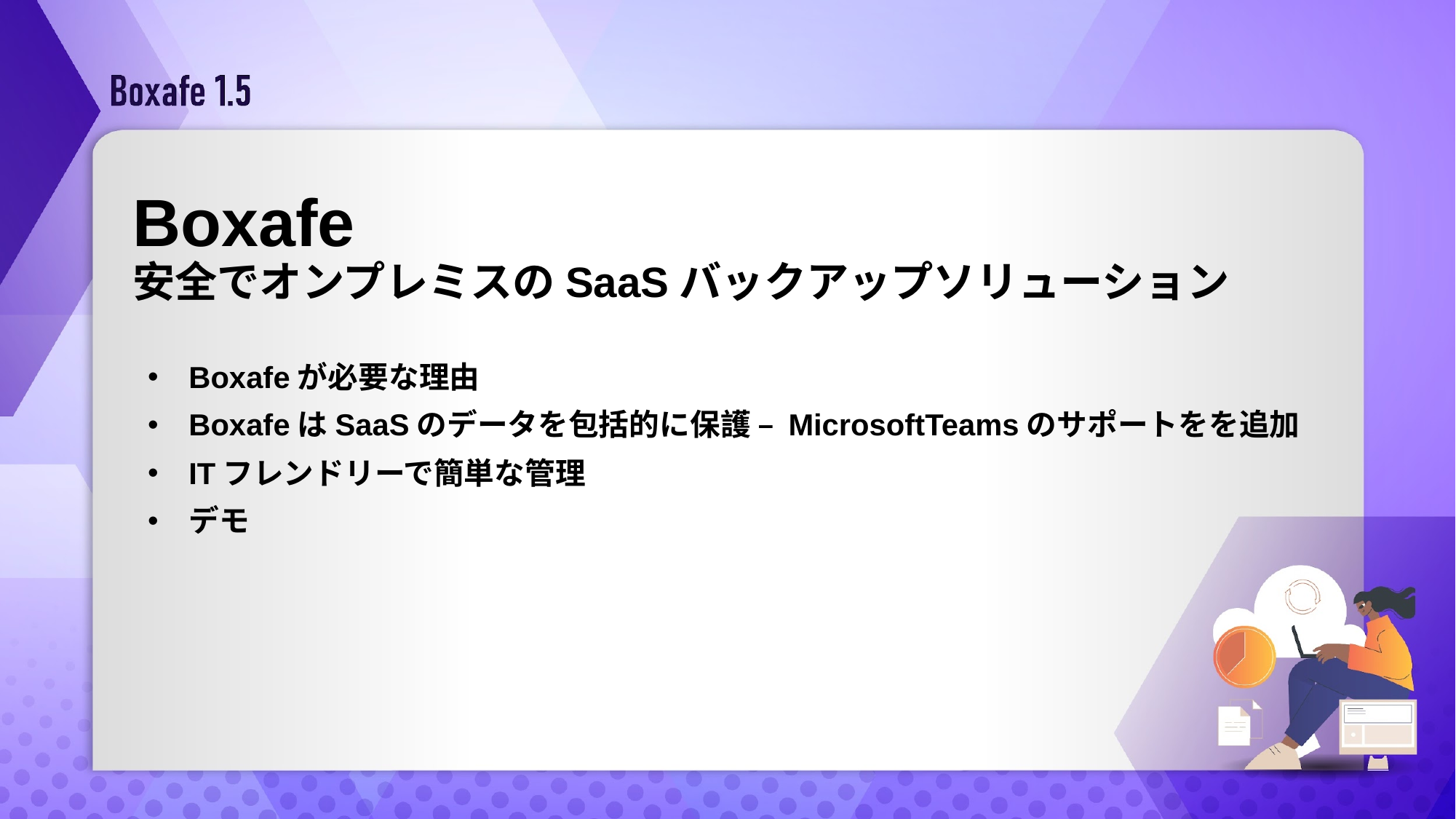

# Boxafe 安全でオンプレミスのSaaSバックアップソリューション
Boxafeが必要な理由
BoxafeはSaaSのデータを包括的に保護 – MicrosoftTeamsのサポートをを追加
ITフレンドリーで簡単な管理
デモ